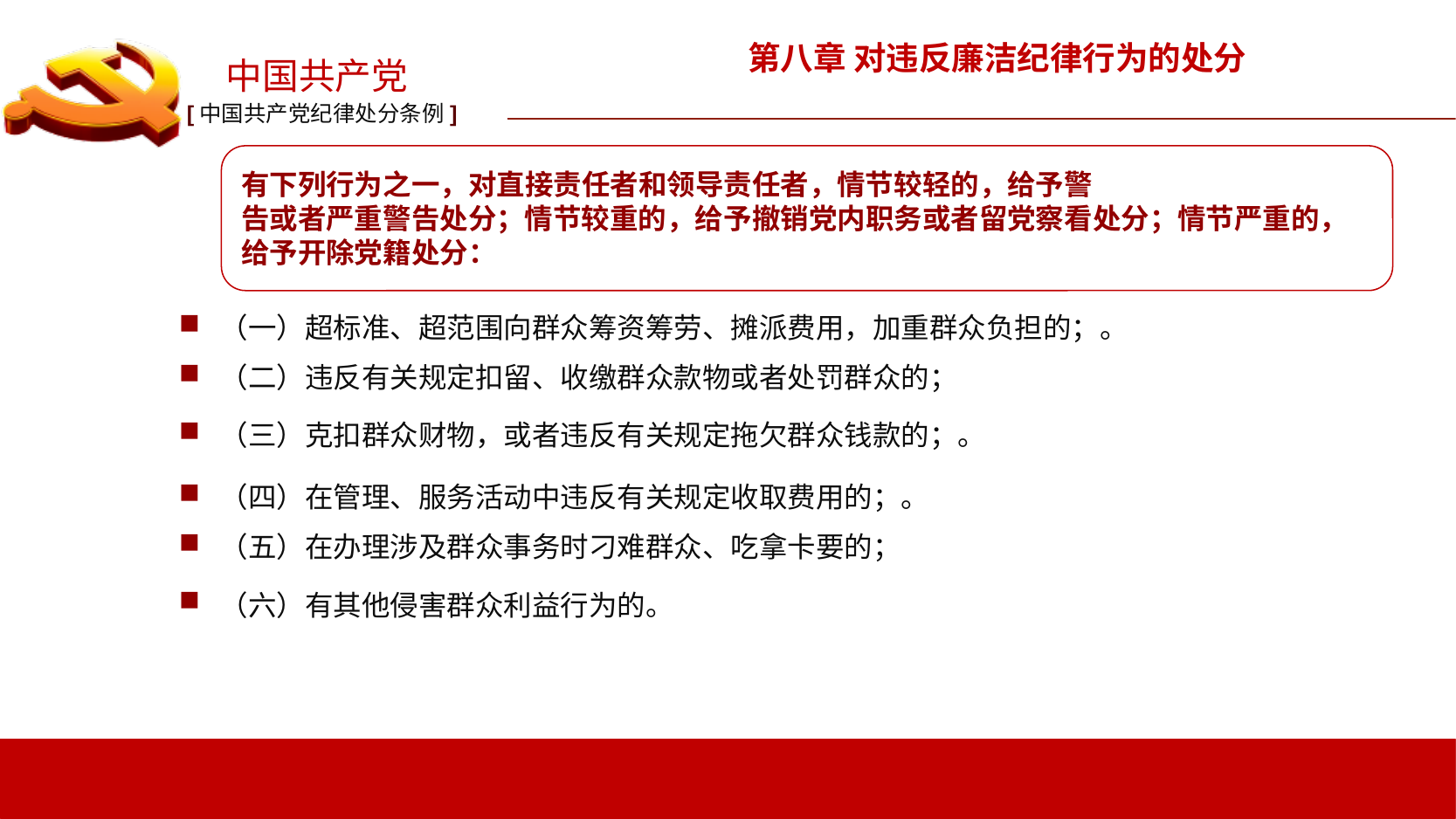

第八章 对违反廉洁纪律行为的处分
有下列行为之一，对直接责任者和领导责任者，情节较轻的，给予警
告或者严重警告处分；情节较重的，给予撤销党内职务或者留党察看处分；情节严重的，
给予开除党籍处分：
（一）超标准、超范围向群众筹资筹劳、摊派费用，加重群众负担的；。
（二）违反有关规定扣留、收缴群众款物或者处罚群众的；
（三）克扣群众财物，或者违反有关规定拖欠群众钱款的；。
（四）在管理、服务活动中违反有关规定收取费用的；。
（五）在办理涉及群众事务时刁难群众、吃拿卡要的；
（六）有其他侵害群众利益行为的。